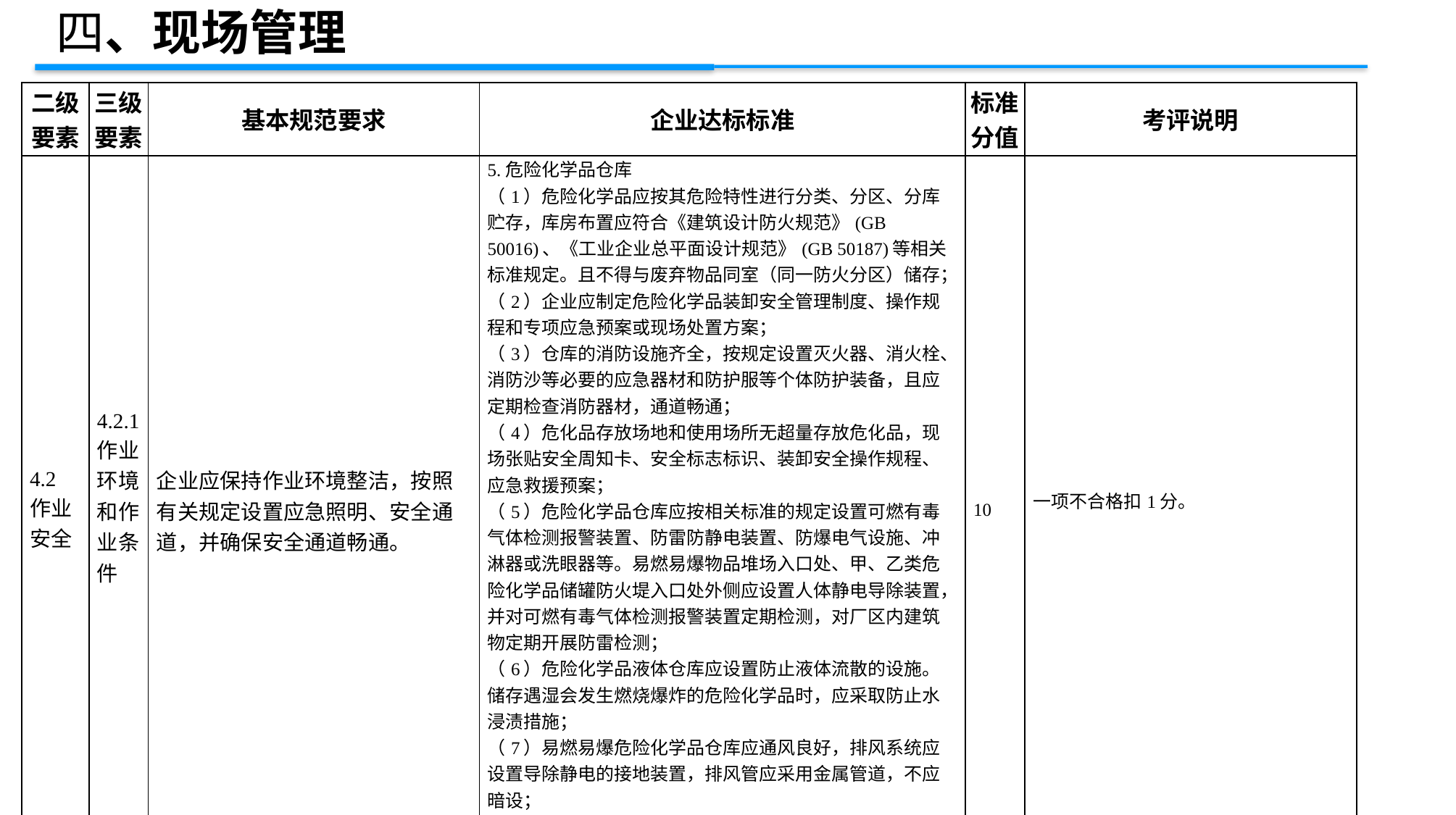

四、现场管理

| 二级 要素 | 三级 要素 | 基本规范要求 | 企业达标标准 | 标准 分值 | 考评说明 |
| --- | --- | --- | --- | --- | --- |
| 4.2作业安全 | 4.2.1作业环境和作业条件 | 企业应保持作业环境整洁，按照有关规定设置应急照明、安全通道，并确保安全通道畅通。 | 5.危险化学品仓库 （1）危险化学品应按其危险特性进行分类、分区、分库贮存，库房布置应符合《建筑设计防火规范》(GB 50016)、《工业企业总平面设计规范》(GB 50187)等相关标准规定。且不得与废弃物品同室（同一防火分区）储存； （2）企业应制定危险化学品装卸安全管理制度、操作规程和专项应急预案或现场处置方案； （3）仓库的消防设施齐全，按规定设置灭火器、消火栓、消防沙等必要的应急器材和防护服等个体防护装备，且应定期检查消防器材，通道畅通； （4）危化品存放场地和使用场所无超量存放危化品，现场张贴安全周知卡、安全标志标识、装卸安全操作规程、应急救援预案； （5）危险化学品仓库应按相关标准的规定设置可燃有毒气体检测报警装置、防雷防静电装置、防爆电气设施、冲淋器或洗眼器等。易燃易爆物品堆场入口处、甲、乙类危险化学品储罐防火堤入口处外侧应设置人体静电导除装置，并对可燃有毒气体检测报警装置定期检测，对厂区内建筑物定期开展防雷检测； （6）危险化学品液体仓库应设置防止液体流散的设施。储存遇湿会发生燃烧爆炸的危险化学品时，应采取防止水浸渍措施； （7）易燃易爆危险化学品仓库应通风良好，排风系统应设置导除静电的接地装置，排风管应采用金属管道，不应暗设； （8）储存甲、乙类危险化学品和对太阳光敏感的危险化学品时，仓库的门、窗、通风孔等应采取遮光措施。 | 10 | 一项不合格扣1分。 |